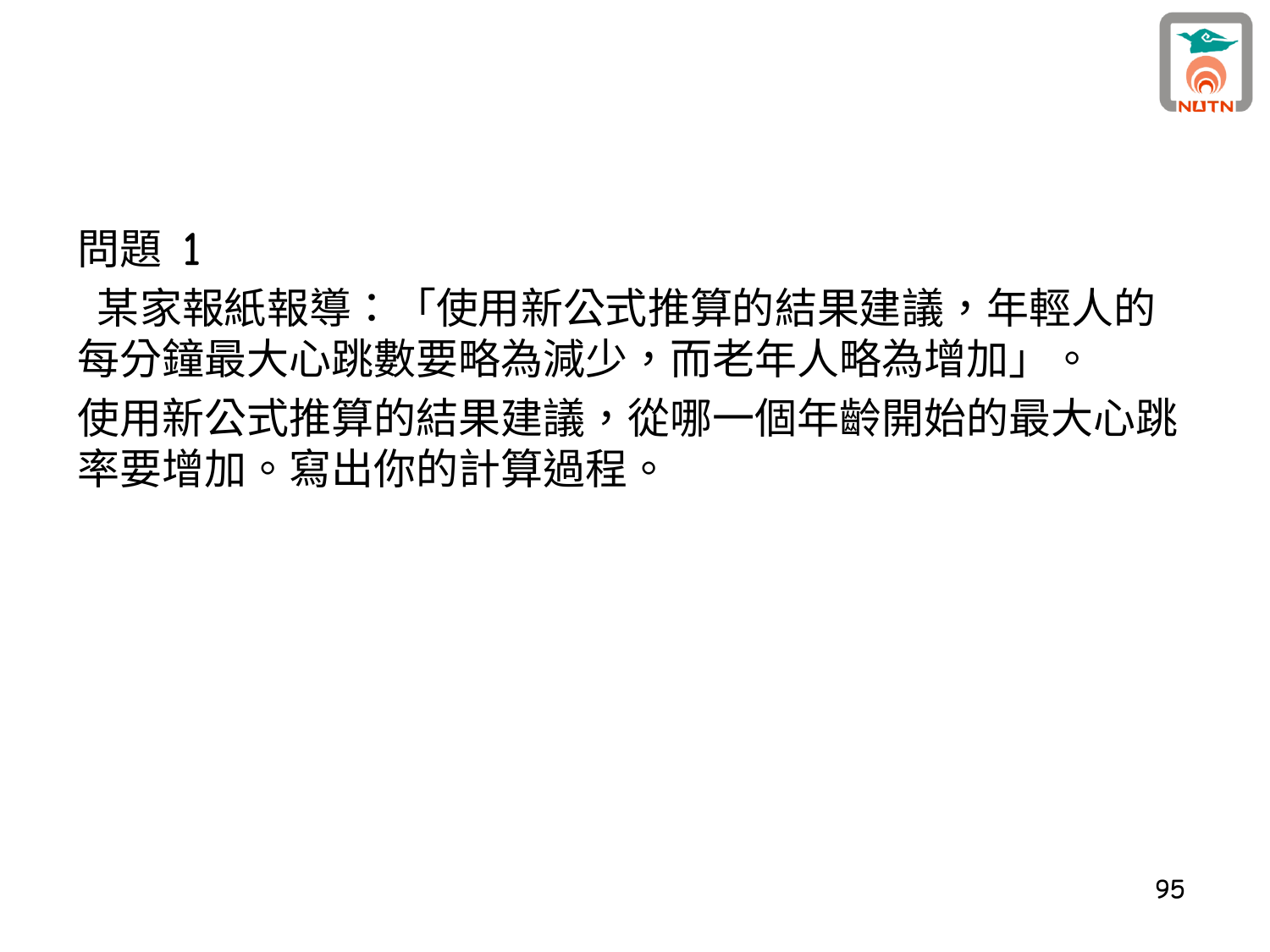

#
問題 1
 某家報紙報導：「使用新公式推算的結果建議，年輕人的每分鐘最大心跳數要略為減少，而老年人略為增加」。
使用新公式推算的結果建議，從哪一個年齡開始的最大心跳率要增加。寫出你的計算過程。

95